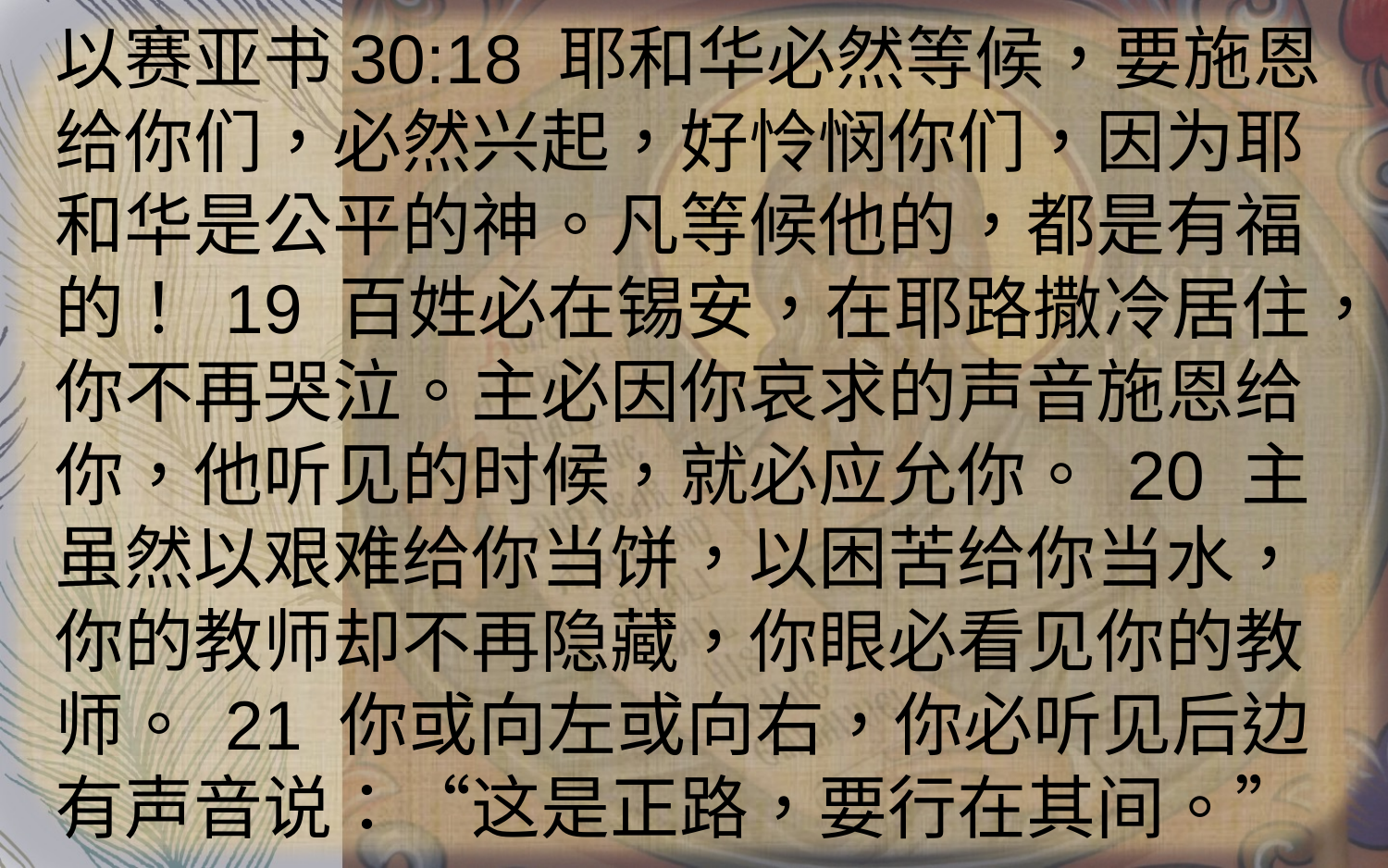

以赛亚书30:18 耶和华必然等候，要施恩给你们，必然兴起，好怜悯你们，因为耶和华是公平的神。凡等候他的，都是有福的！ 19 百姓必在锡安，在耶路撒冷居住，你不再哭泣。主必因你哀求的声音施恩给你，他听见的时候，就必应允你。 20 主虽然以艰难给你当饼，以困苦给你当水，你的教师却不再隐藏，你眼必看见你的教师。 21 你或向左或向右，你必听见后边有声音说：“这是正路，要行在其间。”